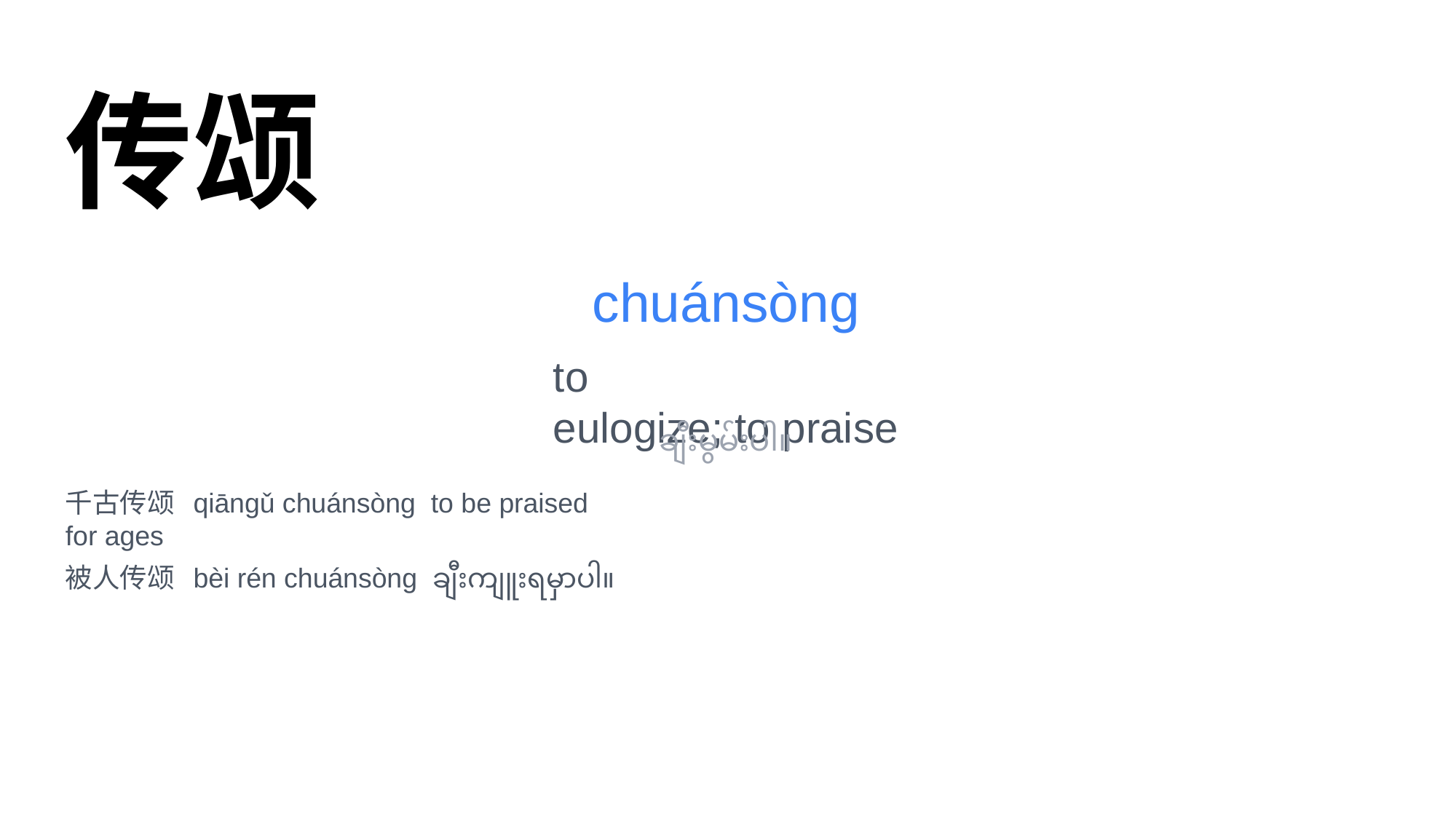

传颂
chuánsòng
to
eulogize; to praise
ချီးမွမ်းပါ။
千古传颂  qiāngǔ chuánsòng  to be praised
for ages
被人传颂  bèi rén chuánsòng  ချီးကျူးရမှာပါ။